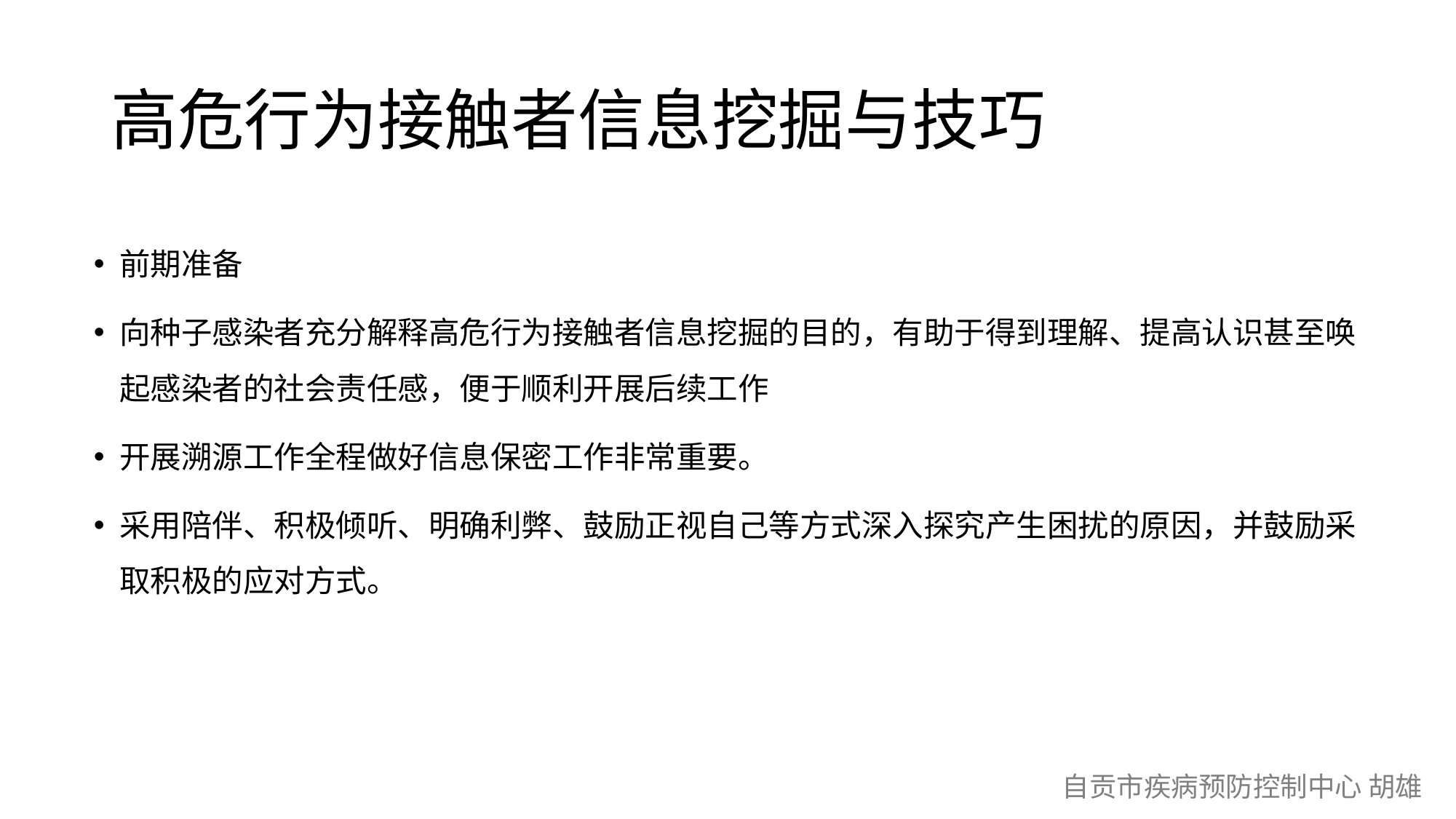

# 高危行为接触者信息挖掘与技巧
前期准备
向种子感染者充分解释高危行为接触者信息挖掘的目的，有助于得到理解、提高认识甚至唤起感染者的社会责任感，便于顺利开展后续工作
开展溯源工作全程做好信息保密工作非常重要。
采用陪伴、积极倾听、明确利弊、鼓励正视自己等方式深入探究产生困扰的原因，并鼓励采取积极的应对方式。
16